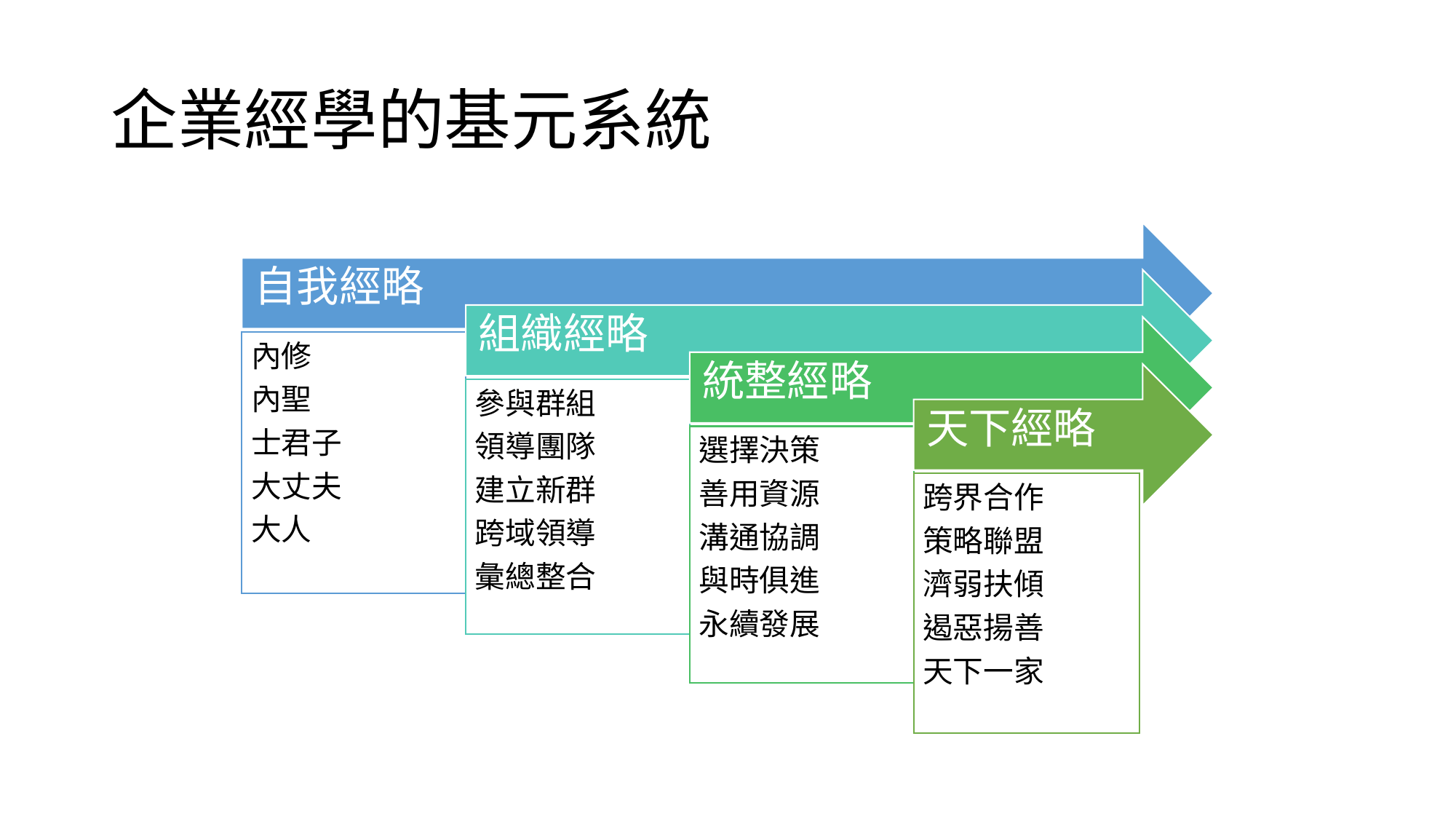

# 企業經學的基元系統
自我經略
內修
內聖
士君子
大丈夫
大人
組織經略
參與群組
領導團隊
建立新群
跨域領導
彙總整合
統整經略
選擇決策
善用資源
溝通協調
與時俱進
永續發展
天下經略
跨界合作
策略聯盟
濟弱扶傾
遏惡揚善
天下一家